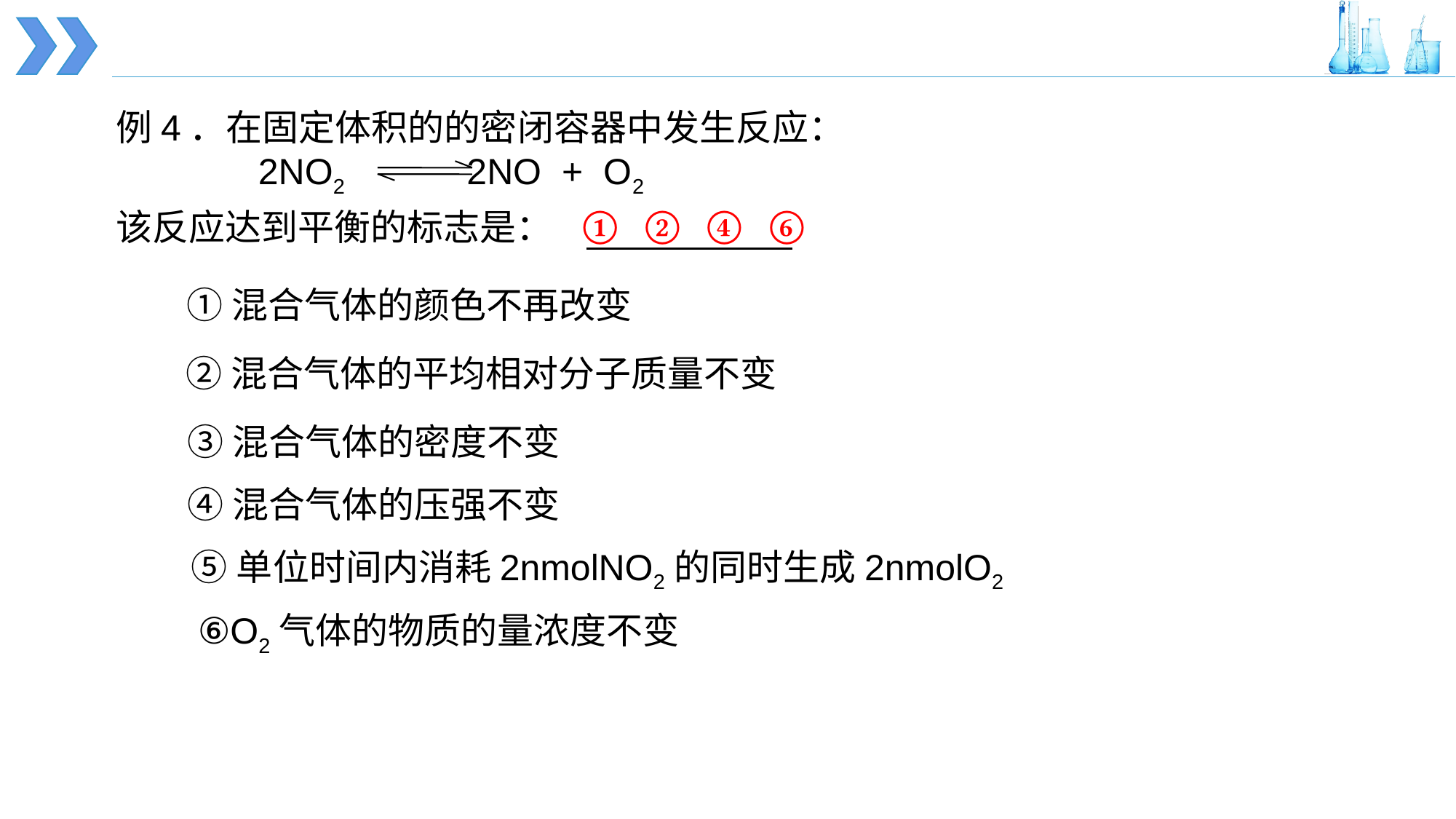

例4．在固定体积的的密闭容器中发生反应：
              2NO2            2NO  +  O2
该反应达到平衡的标志是：

① ② ④ ⑥
①混合气体的颜色不再改变
②混合气体的平均相对分子质量不变
③混合气体的密度不变
④混合气体的压强不变
⑤单位时间内消耗2nmolNO2的同时生成2nmolO2
⑥O2气体的物质的量浓度不变